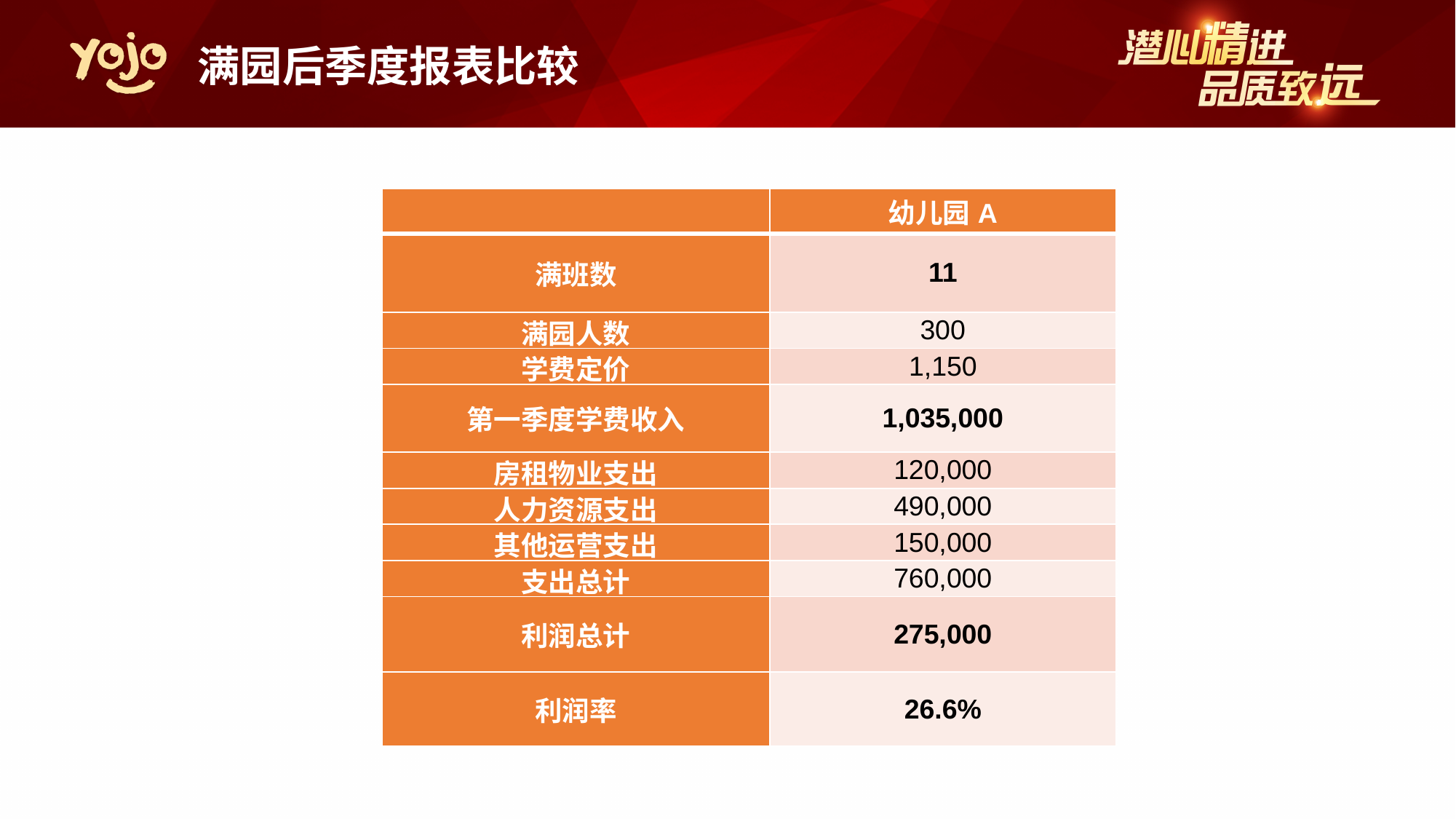

满园后季度报表比较
|  | 幼儿园A |
| --- | --- |
| 满班数 | 11 |
| 满园人数 | 300 |
| 学费定价 | 1,150 |
| 第一季度学费收入 | 1,035,000 |
| 房租物业支出 | 120,000 |
| 人力资源支出 | 490,000 |
| 其他运营支出 | 150,000 |
| 支出总计 | 760,000 |
| 利润总计 | 275,000 |
| 利润率 | 26.6% |